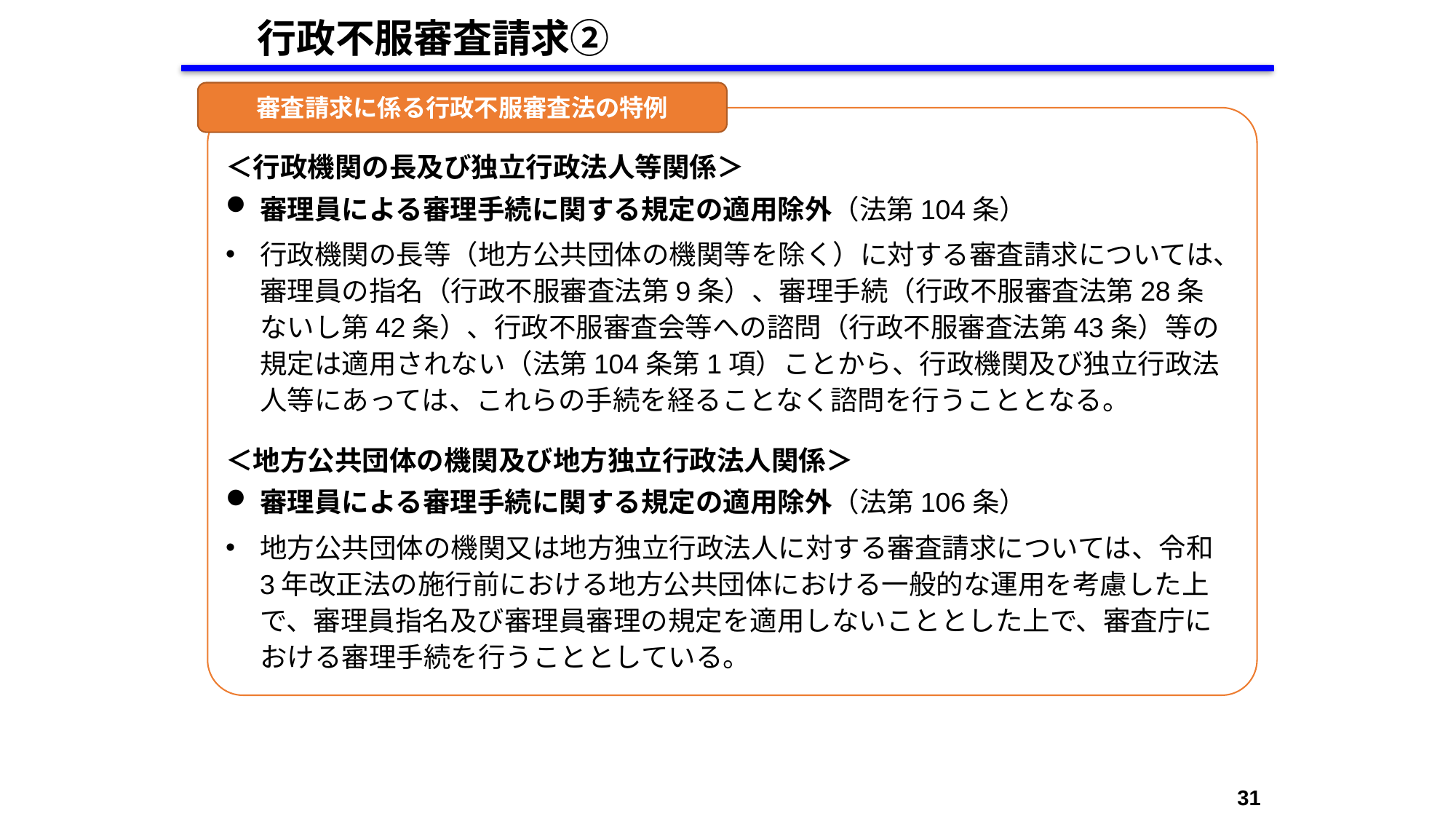

行政不服審査請求②

審査請求に係る行政不服審査法の特例

＜行政機関の長及び独立行政法人等関係＞
審理員による審理手続に関する規定の適用除外（法第104条）
行政機関の長等（地方公共団体の機関等を除く）に対する審査請求については、審理員の指名（行政不服審査法第9条）、審理手続（行政不服審査法第28条ないし第42条）、行政不服審査会等への諮問（行政不服審査法第43条）等の規定は適用されない（法第104条第1項）ことから、行政機関及び独立行政法人等にあっては、これらの手続を経ることなく諮問を行うこととなる。
＜地方公共団体の機関及び地方独立行政法人関係＞
審理員による審理手続に関する規定の適用除外（法第106条）
地方公共団体の機関又は地方独立行政法人に対する審査請求については、令和3年改正法の施行前における地方公共団体における一般的な運用を考慮した上で、審理員指名及び審理員審理の規定を適用しないこととした上で、審査庁における審理手続を行うこととしている。
31